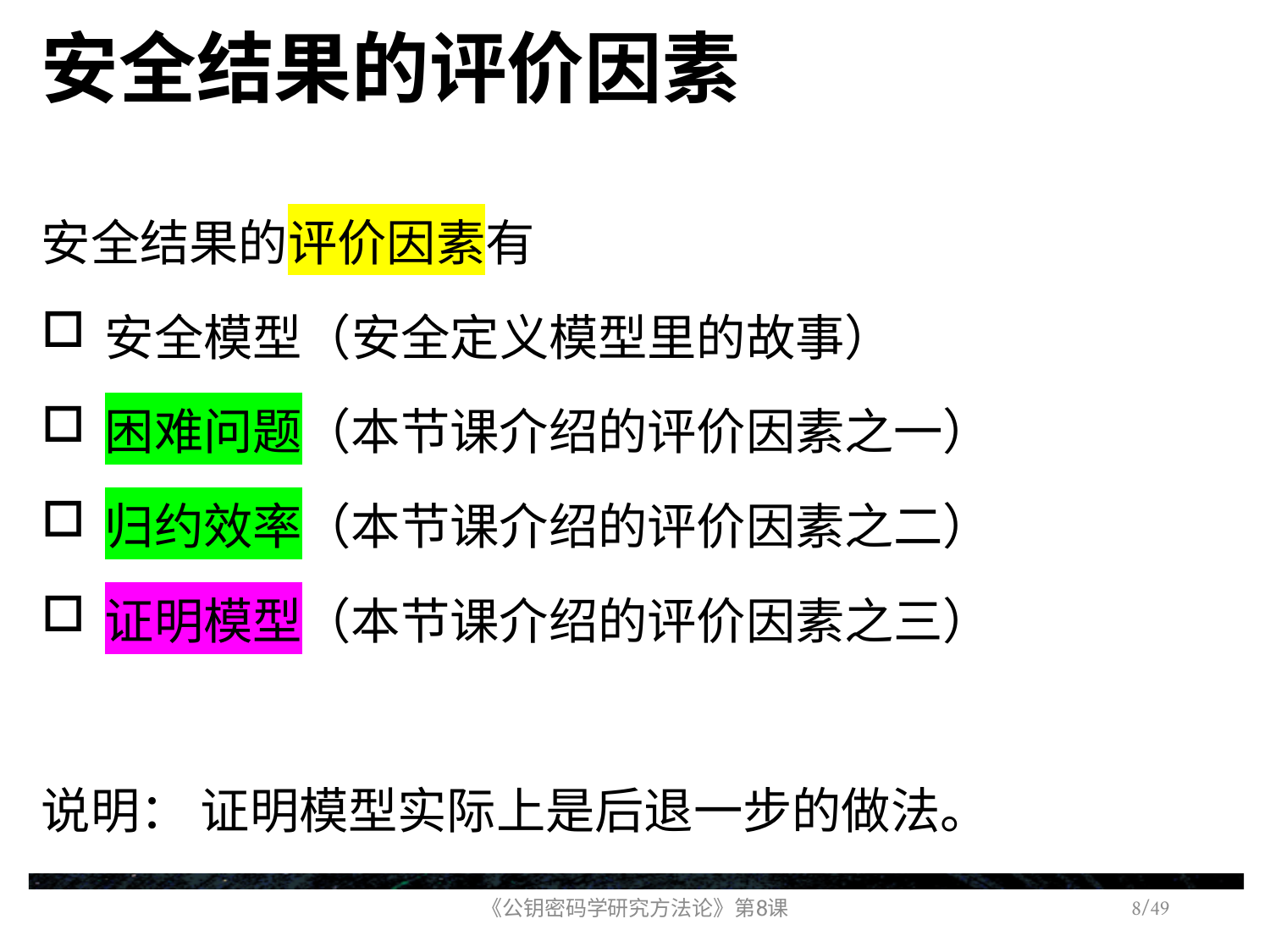

# 安全结果的评价因素
安全结果的评价因素有
安全模型（安全定义模型里的故事）
困难问题（本节课介绍的评价因素之一）
归约效率（本节课介绍的评价因素之二）
证明模型（本节课介绍的评价因素之三）

说明： 证明模型实际上是后退一步的做法。
《公钥密码学研究方法论》第8课
8/49